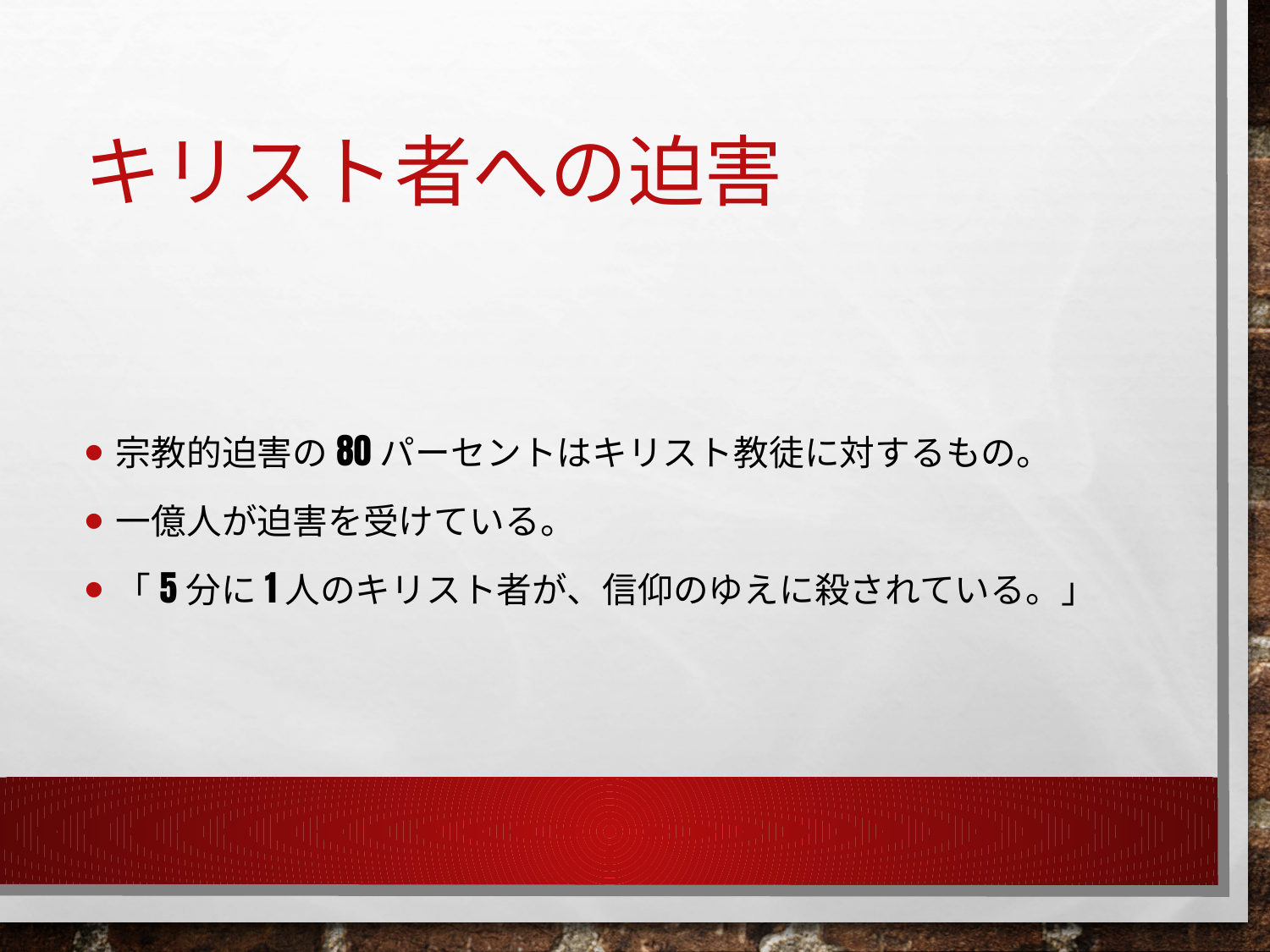

# キリスト者への迫害
宗教的迫害の80パーセントはキリスト教徒に対するもの。
一億人が迫害を受けている。
「5分に1人のキリスト者が、信仰のゆえに殺されている。」